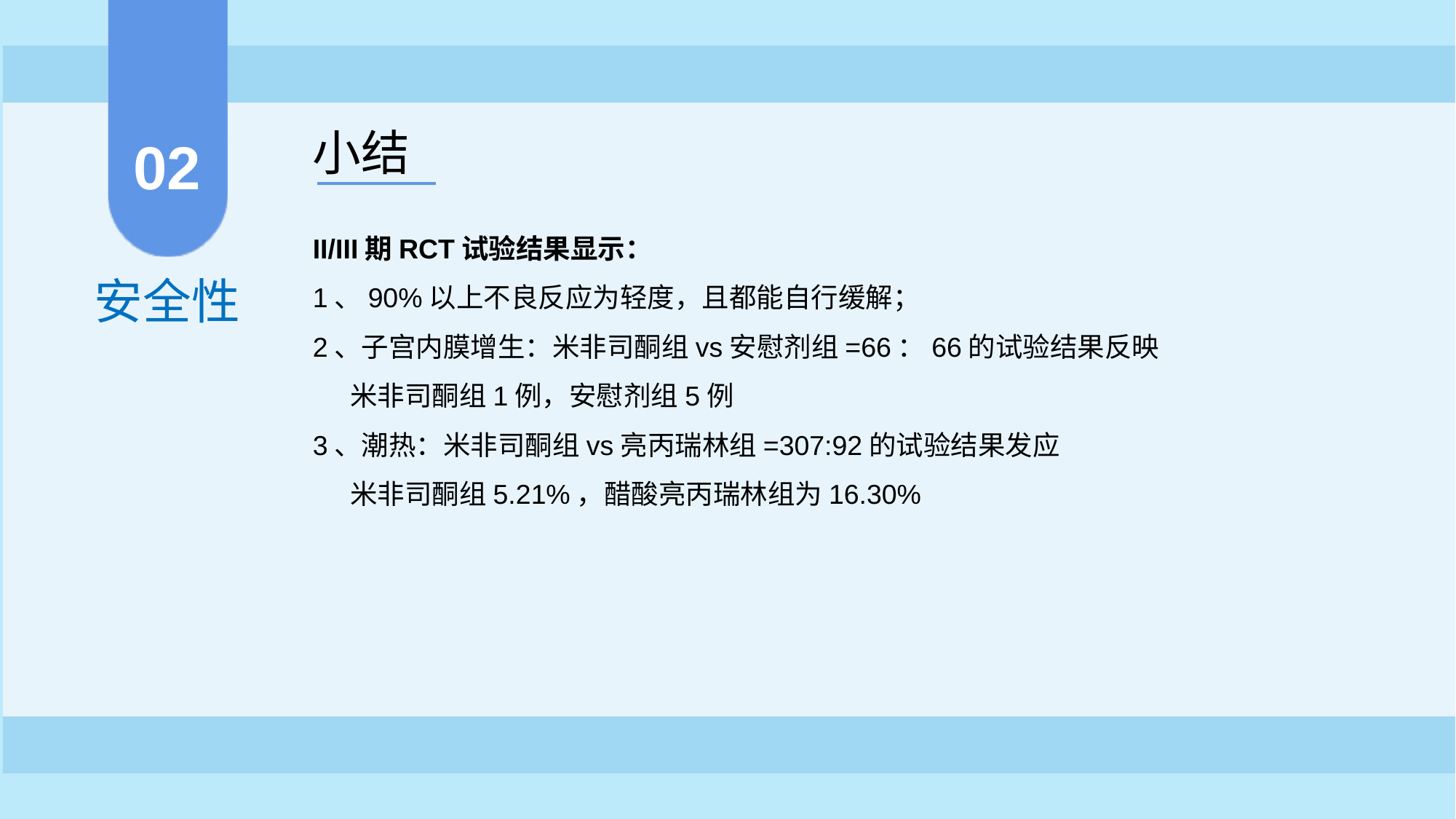

小结
02
II/III期RCT试验结果显示：
1、90%以上不良反应为轻度，且都能自行缓解；
2、子宫内膜增生：米非司酮组vs安慰剂组=66：66的试验结果反映
     米非司酮组1例，安慰剂组5例
3、潮热：米非司酮组vs亮丙瑞林组=307:92的试验结果发应
     米非司酮组5.21%，醋酸亮丙瑞林组为16.30%
安全性